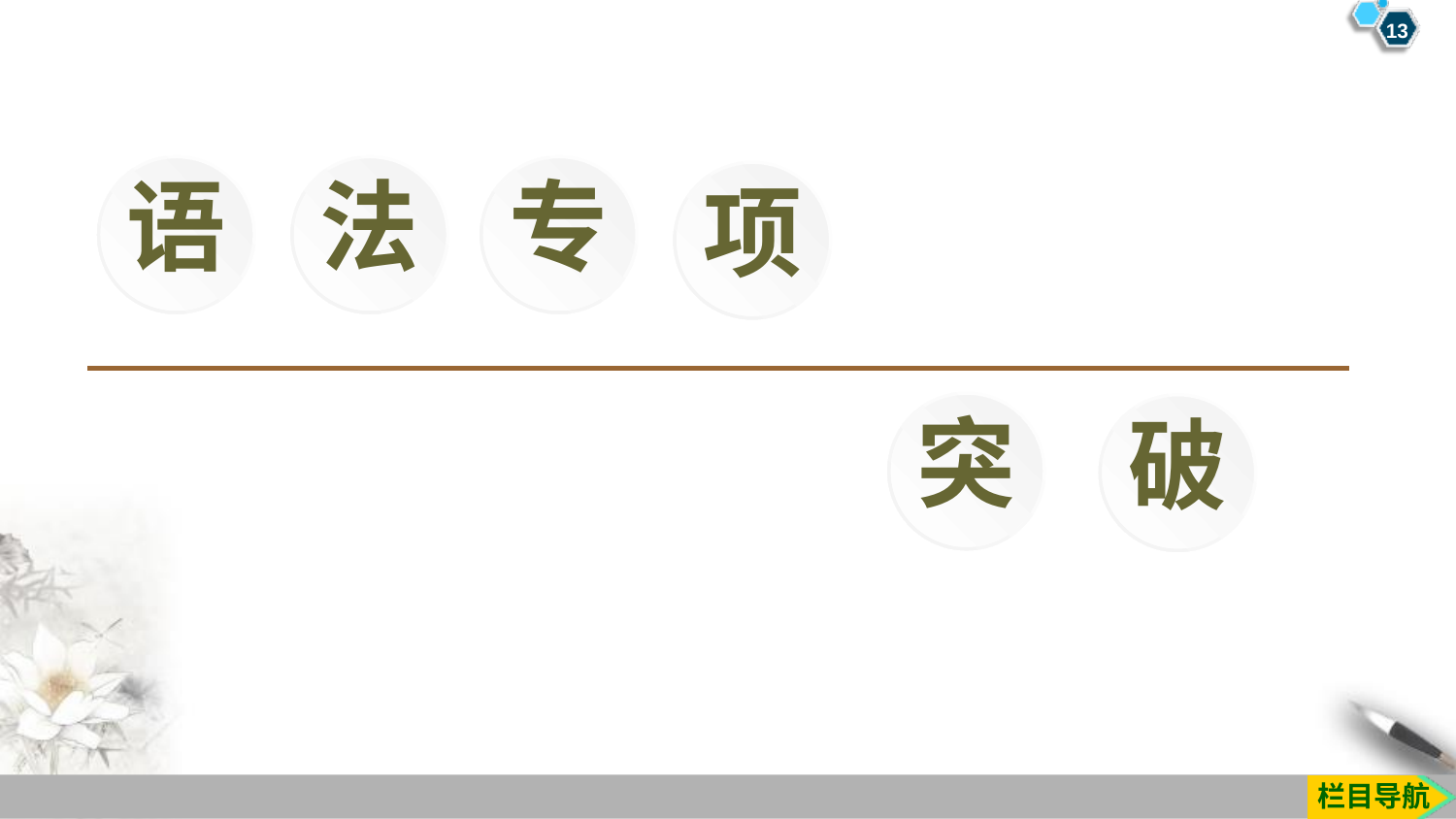

13

语

法

专

项

突

破